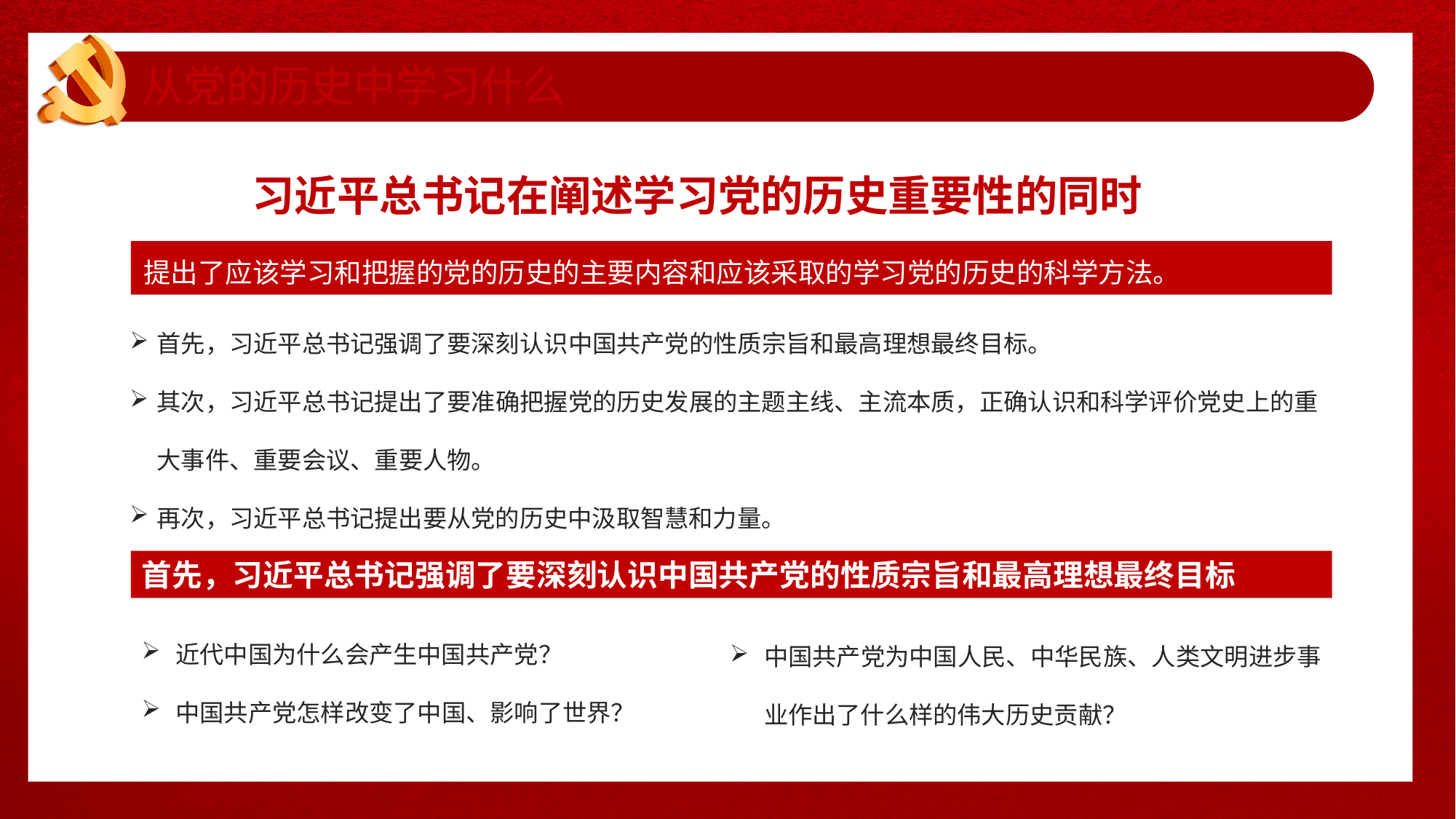

从党的历史中学习什么
习近平总书记在阐述学习党的历史重要性的同时
提出了应该学习和把握的党的历史的主要内容和应该采取的学习党的历史的科学方法。
首先，习近平总书记强调了要深刻认识中国共产党的性质宗旨和最高理想最终目标。
其次，习近平总书记提出了要准确把握党的历史发展的主题主线、主流本质，正确认识和科学评价党史上的重大事件、重要会议、重要人物。
再次，习近平总书记提出要从党的历史中汲取智慧和力量。
首先，习近平总书记强调了要深刻认识中国共产党的性质宗旨和最高理想最终目标
近代中国为什么会产生中国共产党？
中国共产党怎样改变了中国、影响了世界？
中国共产党为中国人民、中华民族、人类文明进步事业作出了什么样的伟大历史贡献？